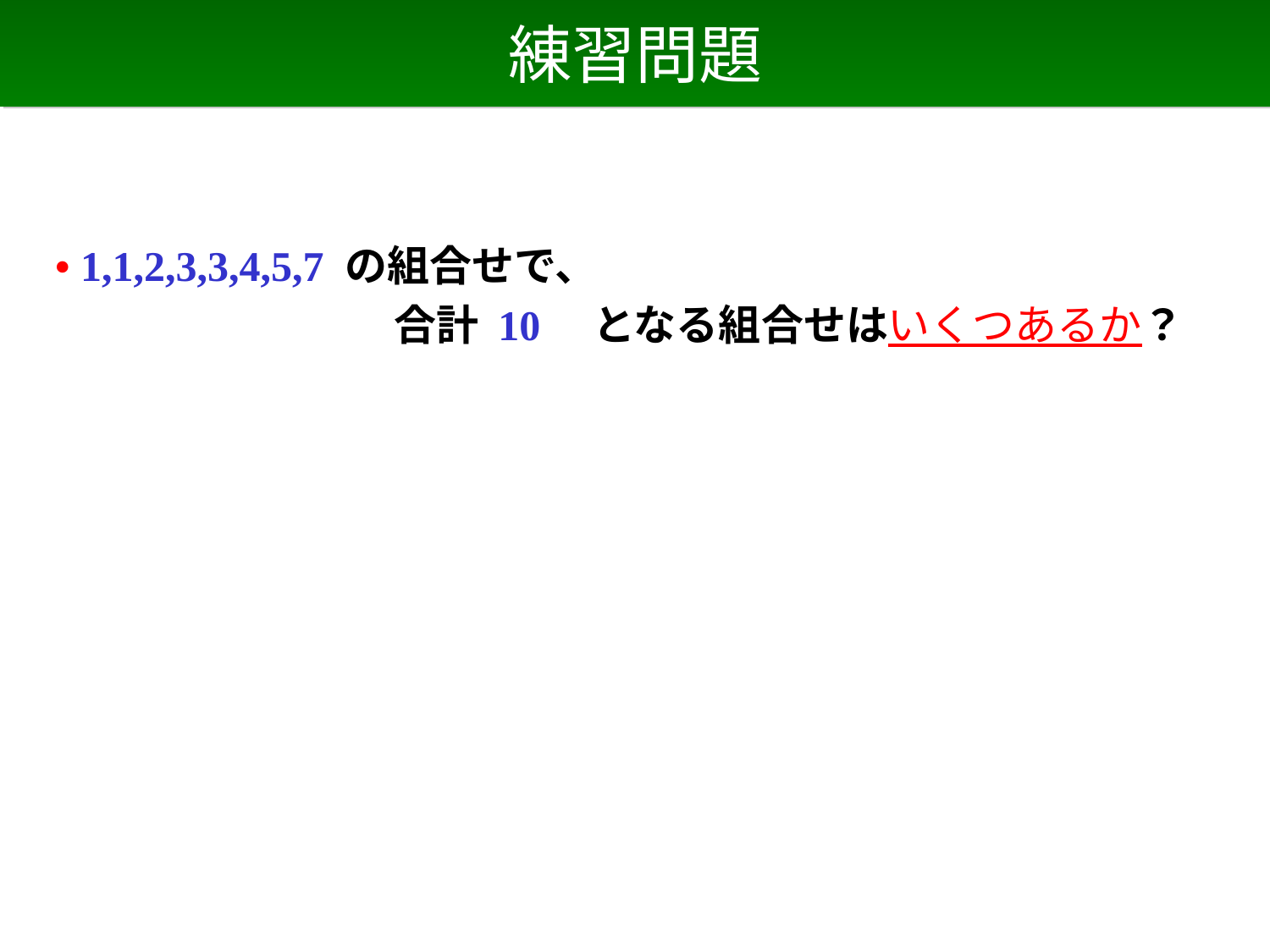

# 練習問題
• 1,1,2,3,3,4,5,7 の組合せで、
　　　　　　　　合計 10　となる組合せはいくつあるか？